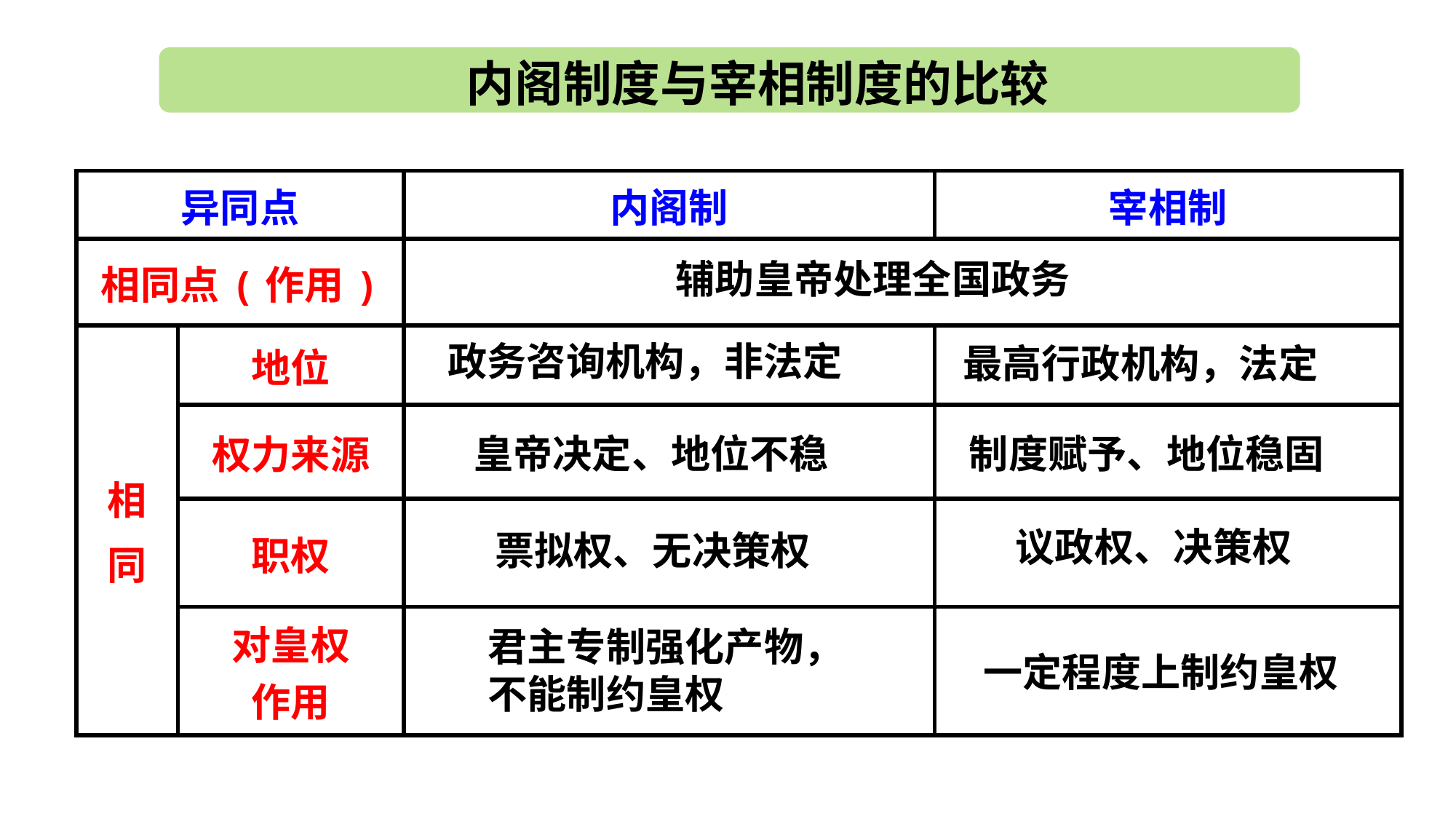

内阁制度与宰相制度的比较
| 异同点 |  | 内阁制 | 宰相制 |
| --- | --- | --- | --- |
| 相同点(作用) |  |  |  |
| 相 同 | 地位 |  |  |
|  | 权力来源 |  |  |
|  | 职权 |  |  |
|  | 对皇权 作用 |  |  |
辅助皇帝处理全国政务
政务咨询机构，非法定
最高行政机构，法定
皇帝决定、地位不稳
制度赋予、地位稳固
议政权、决策权
票拟权、无决策权
君主专制强化产物，不能制约皇权
一定程度上制约皇权